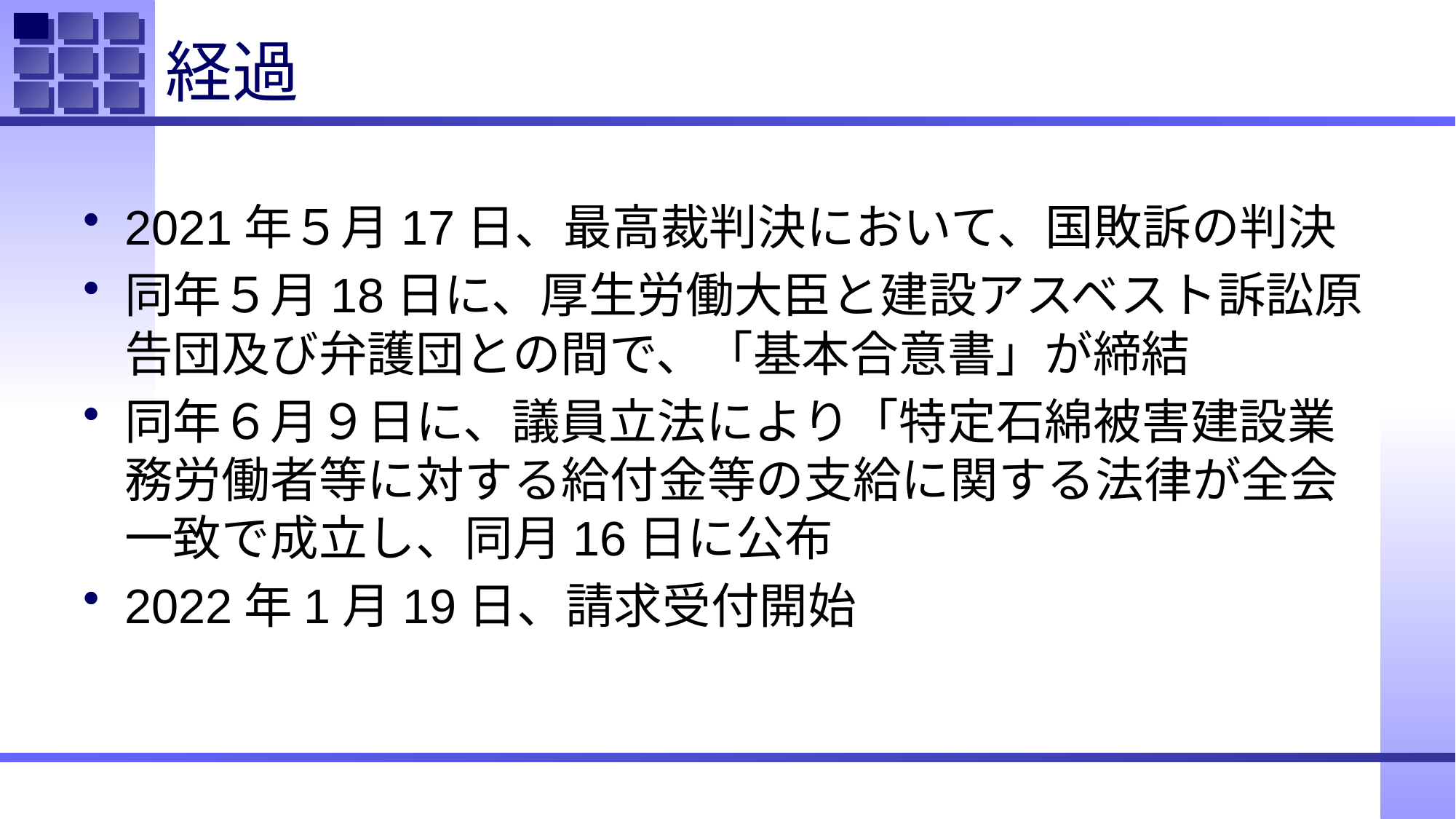

# 経過
2021年５月17日、最高裁判決において、国敗訴の判決
同年５月18日に、厚生労働大臣と建設アスベスト訴訟原告団及び弁護団との間で、「基本合意書」が締結
同年６月９日に、議員立法により「特定石綿被害建設業務労働者等に対する給付金等の支給に関する法律が全会一致で成立し、同月16日に公布
2022年1月19日、請求受付開始